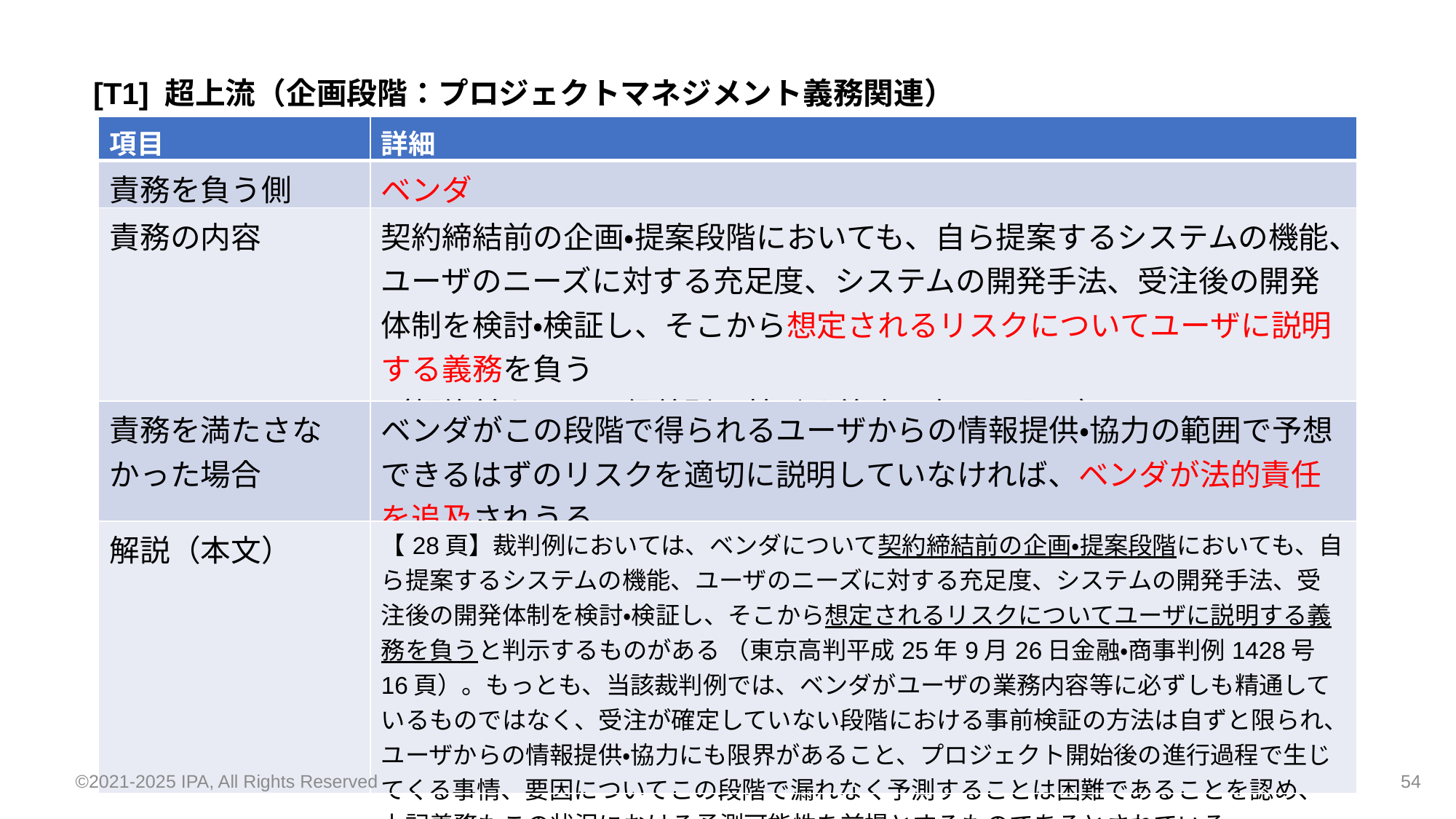

[T1] 超上流（企画段階：プロジェクトマネジメント義務関連）
| 項目 | 詳細 |
| --- | --- |
| 責務を負う側 | ベンダ |
| 責務の内容 | 契約締結前の企画・提案段階においても、自ら提案するシステムの機能、ユーザのニーズに対する充足度、システムの開発手法、受注後の開発体制を検討・検証し、そこから想定されるリスクについてユーザに説明する義務を負う （契約前なので、信義則に基づく義務と考えられる） |
| 責務を満たさなかった場合 | ベンダがこの段階で得られるユーザからの情報提供・協力の範囲で予想できるはずのリスクを適切に説明していなければ、ベンダが法的責任を追及されうる |
| 解説（本文） | 【28頁】裁判例においては、ベンダについて契約締結前の企画・提案段階においても、自ら提案するシステムの機能、ユーザのニーズに対する充足度、システムの開発手法、受注後の開発体制を検討・検証し、そこから想定されるリスクについてユーザに説明する義務を負うと判示するものがある （東京高判平成25年9月26日金融・商事判例1428号16頁）。もっとも、当該裁判例では、ベンダがユーザの業務内容等に必ずしも精通しているものではなく、受注が確定していない段階における事前検証の方法は自ずと限られ、ユーザからの情報提供・協力にも限界があること、プロジェクト開始後の進行過程で生じてくる事情、要因についてこの段階で漏れなく予測することは困難であることを認め、上記義務もこの状況における予測可能性を前提とするものであるとされている |
©2021-2025 IPA, All Rights Reserved
54